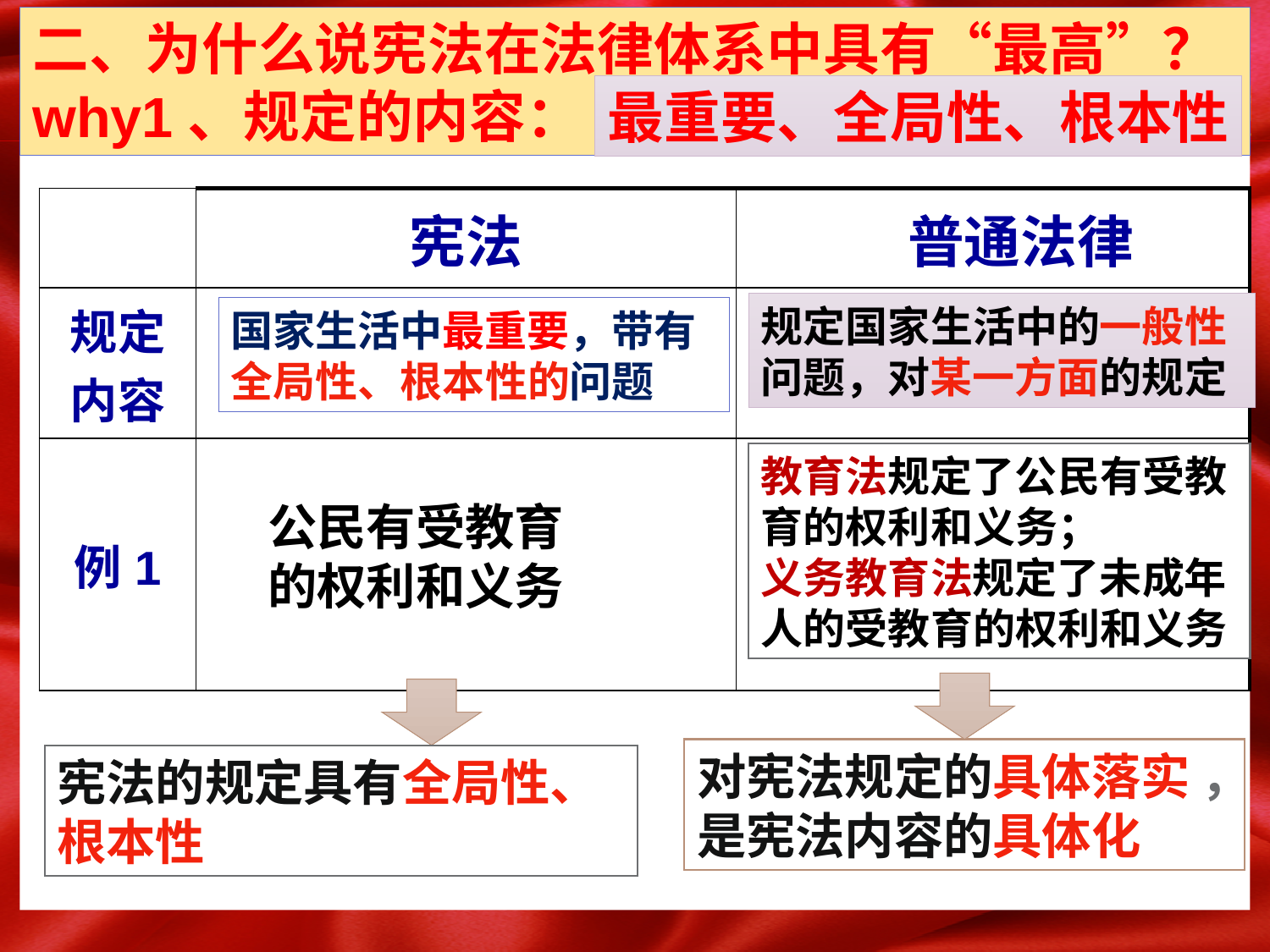

二、为什么说宪法在法律体系中具有“最高”？
why1、规定的内容：
最重要、全局性、根本性
|  | 宪法 | 普通法律 |
| --- | --- | --- |
| 规定内容 |  |  |
| 例1 |  |  |
规定国家生活中的一般性问题，对某一方面的规定
国家生活中最重要，带有全局性、根本性的问题
教育法规定了公民有受教育的权利和义务；
义务教育法规定了未成年人的受教育的权利和义务
公民有受教育的权利和义务

对宪法规定的具体落实 ，是宪法内容的具体化
宪法的规定具有全局性、根本性